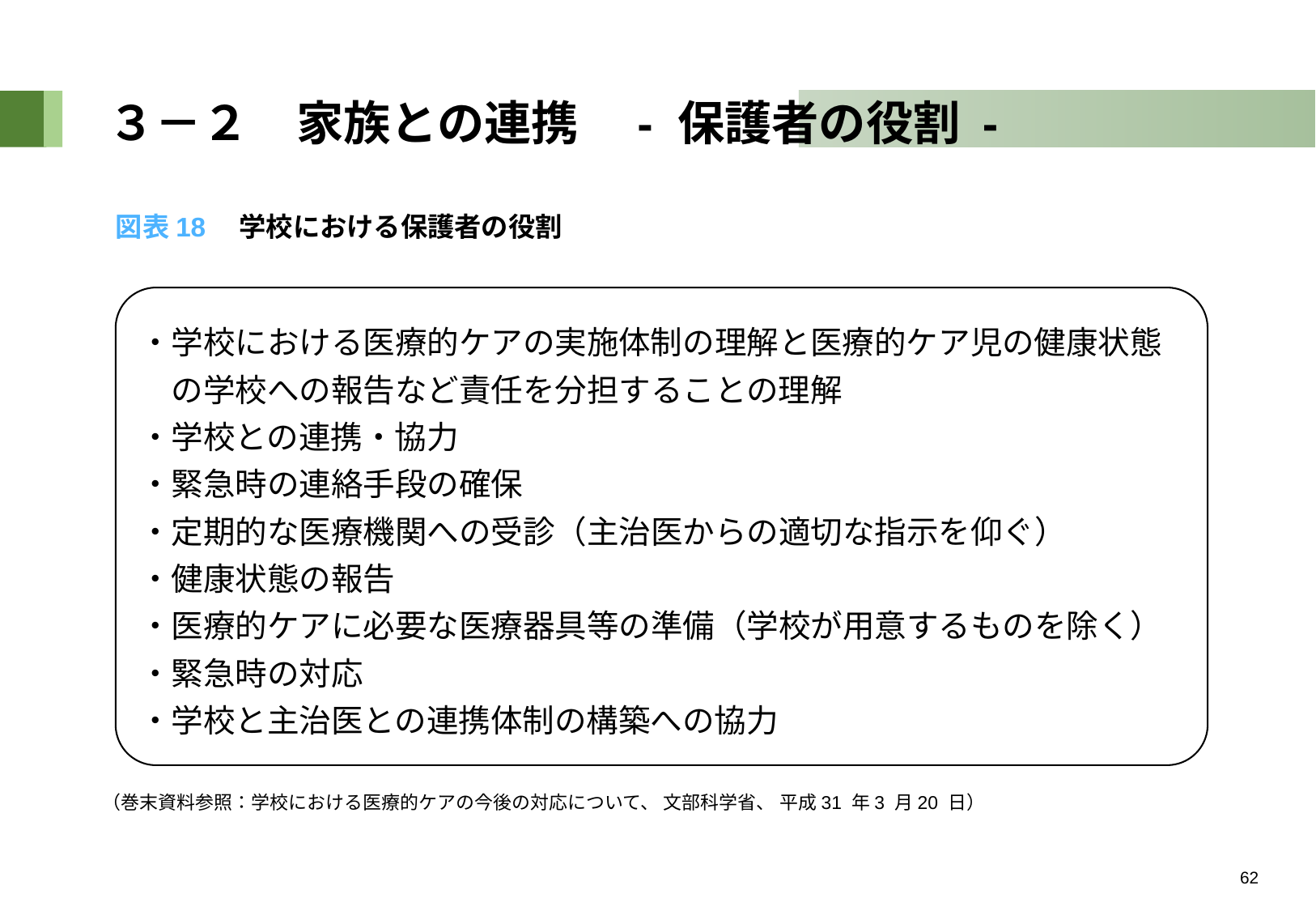

# ３－２　家族との連携　- 保護者の役割 -
図表18　学校における保護者の役割
・学校における医療的ケアの実施体制の理解と医療的ケア児の健康状態
　の学校への報告など責任を分担することの理解
・学校との連携・協力
・緊急時の連絡手段の確保
・定期的な医療機関への受診（主治医からの適切な指示を仰ぐ）
・健康状態の報告
・医療的ケアに必要な医療器具等の準備（学校が用意するものを除く）
・緊急時の対応
・学校と主治医との連携体制の構築への協力
（巻末資料参照：学校における医療的ケアの今後の対応について、 文部科学省、 平成31 年3 月20 日）
62